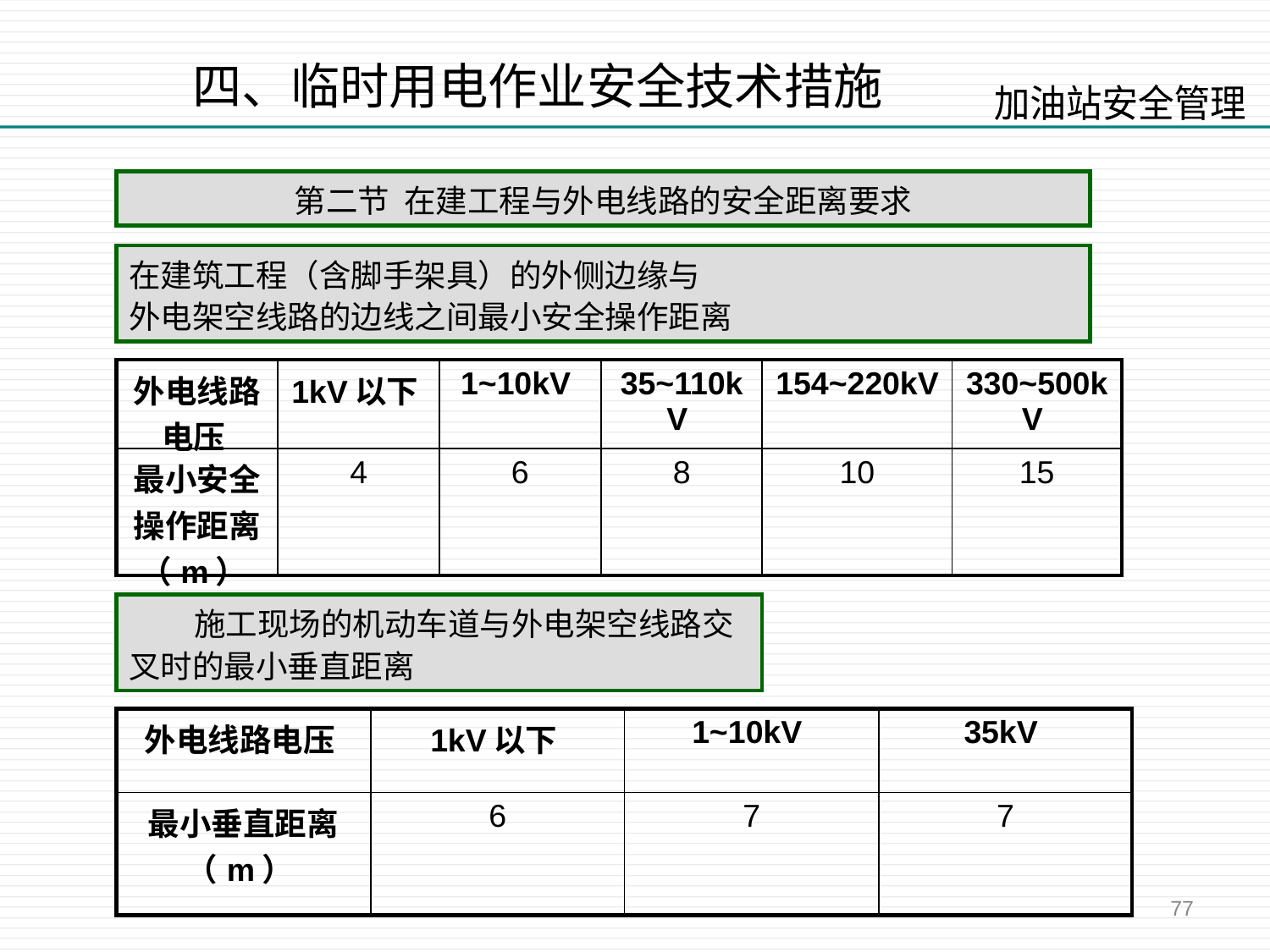

四、临时用电作业安全技术措施
第二节  在建工程与外电线路的安全距离要求
在建筑工程（含脚手架具）的外侧边缘与
外电架空线路的边线之间最小安全操作距离
| 外电线路电压 | 1kV以下 | 1~10kV | 35~110kV | 154~220kV | 330~500kV |
| --- | --- | --- | --- | --- | --- |
| 最小安全操作距离（m） | 4 | 6 | 8 | 10 | 15 |
        施工现场的机动车道与外电架空线路交叉时的最小垂直距离
| 外电线路电压 | 1kV以下 | 1~10kV | 35kV |
| --- | --- | --- | --- |
| 最小垂直距离（m） | 6 | 7 | 7 |
77